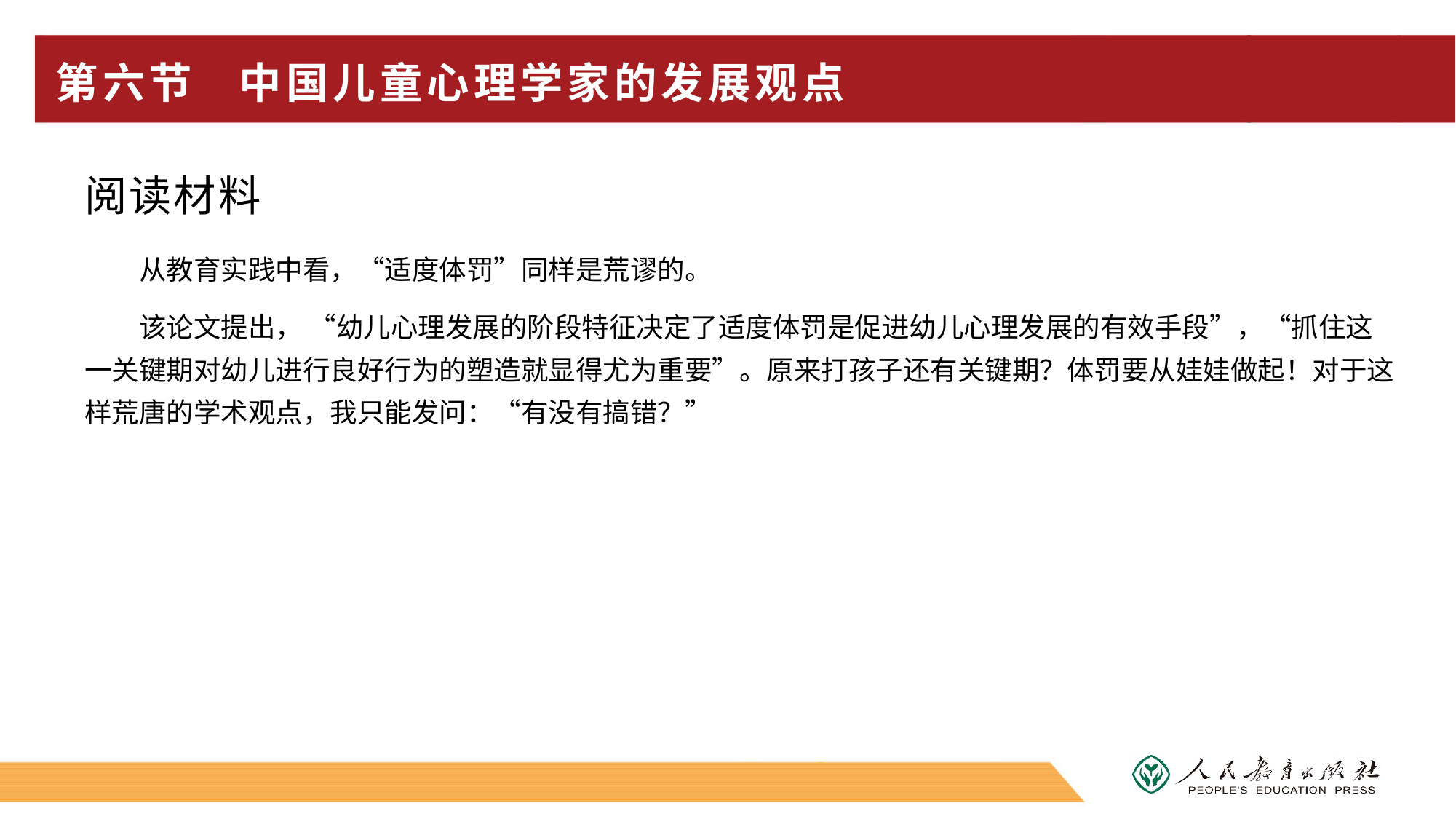

# 第六节   中国儿童心理学家的发展观点
阅读材料
从教育实践中看，“适度体罚”同样是荒谬的。
该论文提出， “幼儿心理发展的阶段特征决定了适度体罚是促进幼儿心理发展的有效手段”，“抓住这一关键期对幼儿进行良好行为的塑造就显得尤为重要”。原来打孩子还有关键期？体罚要从娃娃做起！对于这样荒唐的学术观点，我只能发问：“有没有搞错？”